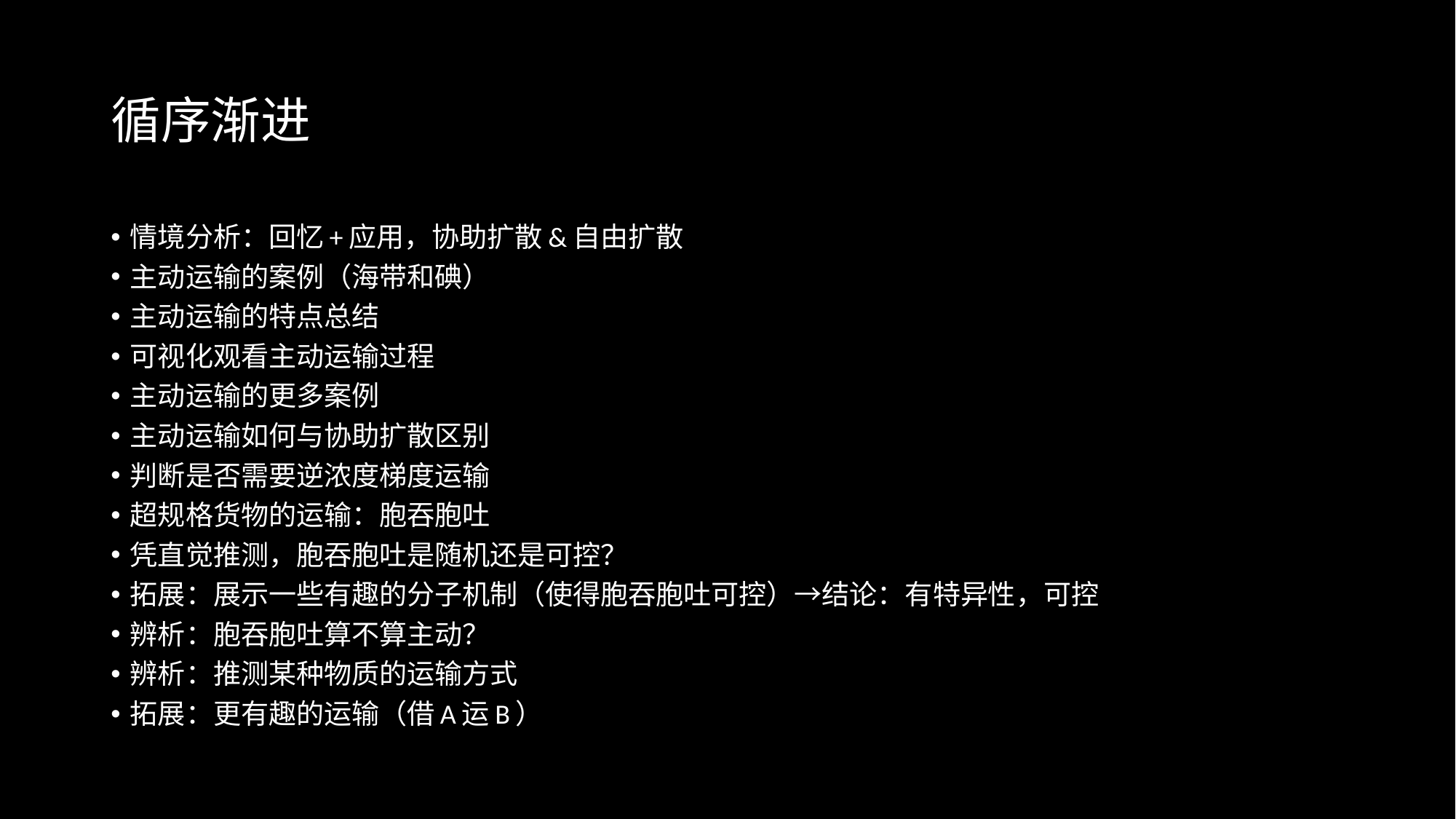

# 循序渐进
情境分析：回忆+应用，协助扩散&自由扩散
主动运输的案例（海带和碘）
主动运输的特点总结
可视化观看主动运输过程
主动运输的更多案例
主动运输如何与协助扩散区别
判断是否需要逆浓度梯度运输
超规格货物的运输：胞吞胞吐
凭直觉推测，胞吞胞吐是随机还是可控？
拓展：展示一些有趣的分子机制（使得胞吞胞吐可控）→结论：有特异性，可控
辨析：胞吞胞吐算不算主动？
辨析：推测某种物质的运输方式
拓展：更有趣的运输（借A运B）